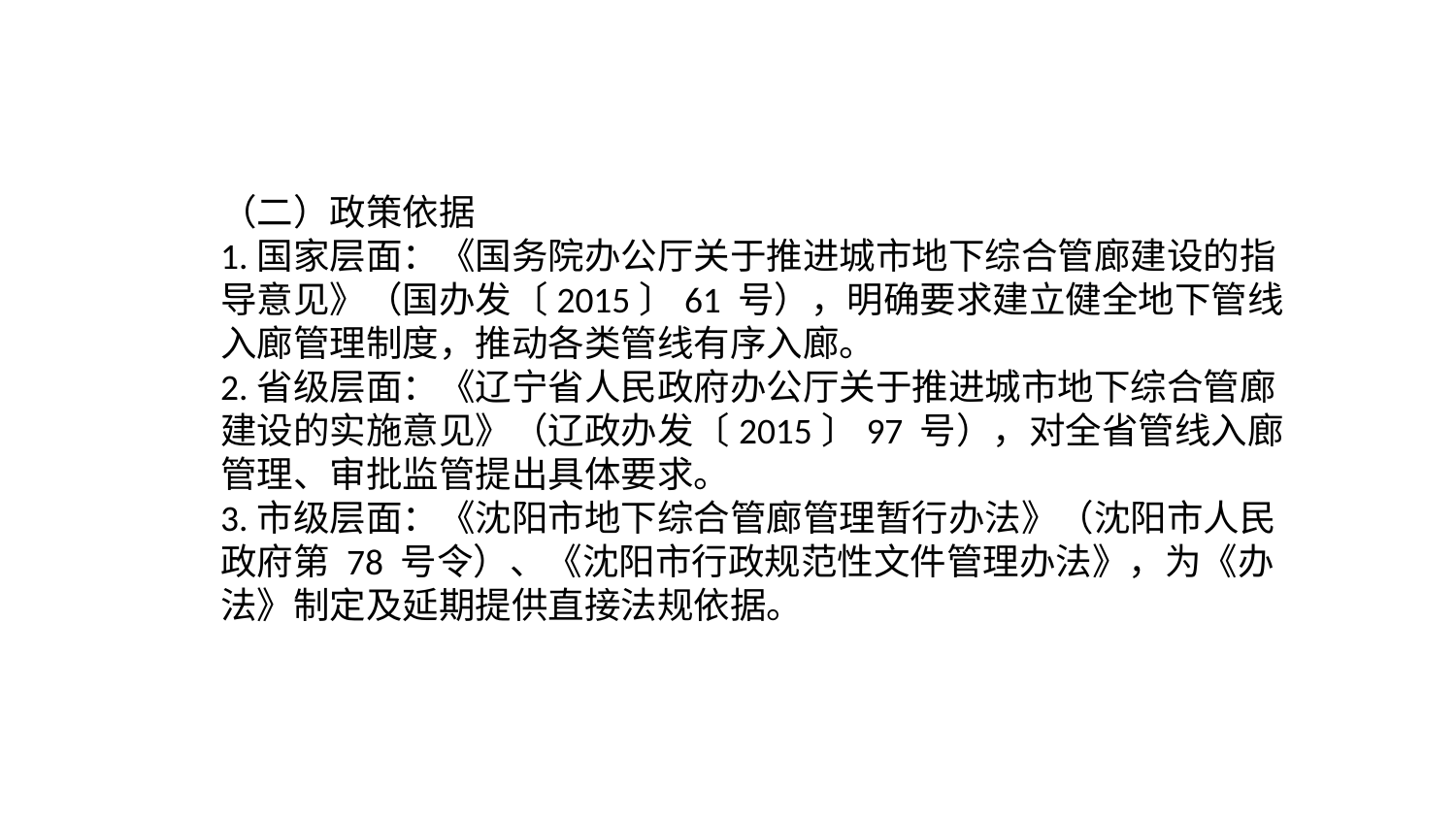

（二）政策依据
1.国家层面：《国务院办公厅关于推进城市地下综合管廊建设的指导意见》（国办发〔2015〕61 号），明确要求建立健全地下管线入廊管理制度，推动各类管线有序入廊。
2.省级层面：《辽宁省人民政府办公厅关于推进城市地下综合管廊建设的实施意见》（辽政办发〔2015〕97 号），对全省管线入廊管理、审批监管提出具体要求。
3.市级层面：《沈阳市地下综合管廊管理暂行办法》（沈阳市人民政府第 78 号令）、《沈阳市行政规范性文件管理办法》，为《办法》制定及延期提供直接法规依据。